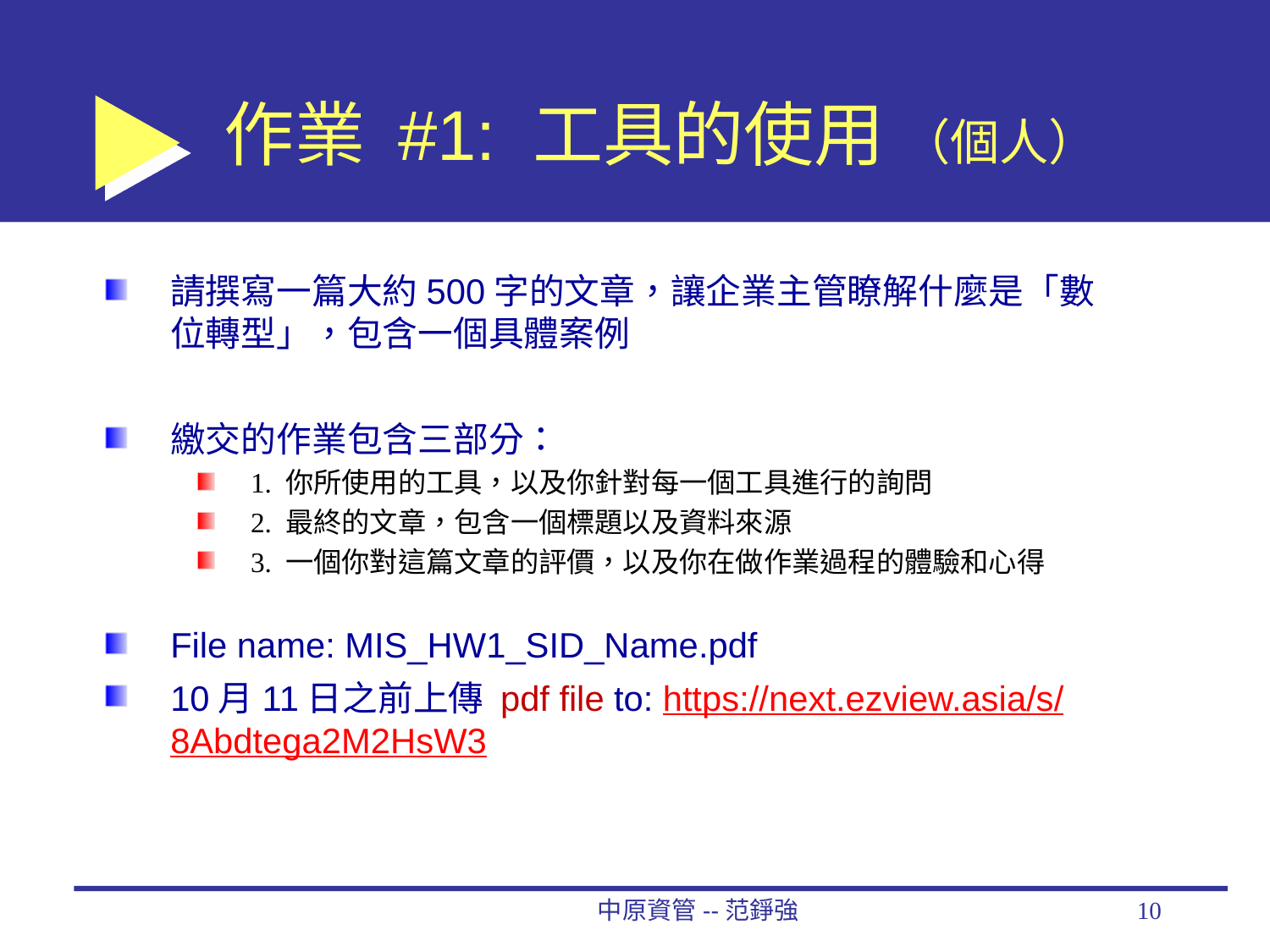

# 作業 #1: 工具的使用 （個人）
請撰寫一篇大約500字的文章，讓企業主管瞭解什麼是「數位轉型」，包含一個具體案例

繳交的作業包含三部分：
1. 你所使用的工具，以及你針對每一個工具進行的詢問
2. 最終的文章，包含一個標題以及資料來源
3. 一個你對這篇文章的評價，以及你在做作業過程的體驗和心得

File name: MIS_HW1_SID_Name.pdf
10月11日之前上傳 pdf file to: https://next.ezview.asia/s/8Abdtega2M2HsW3

中原資管--范錚強
10